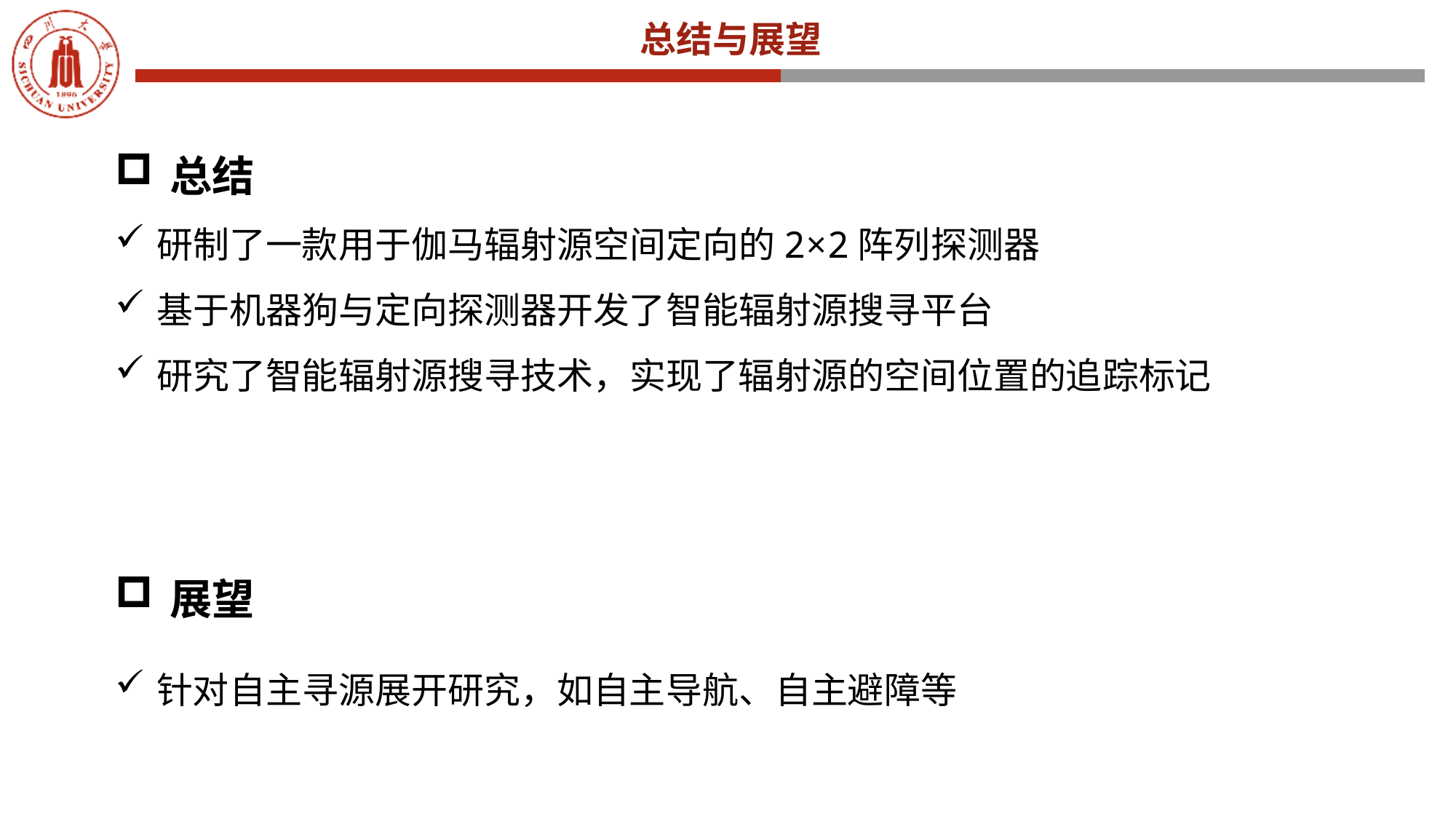

总结与展望
总结
研制了一款用于伽马辐射源空间定向的2×2阵列探测器
基于机器狗与定向探测器开发了智能辐射源搜寻平台
研究了智能辐射源搜寻技术，实现了辐射源的空间位置的追踪标记
展望
针对自主寻源展开研究，如自主导航、自主避障等